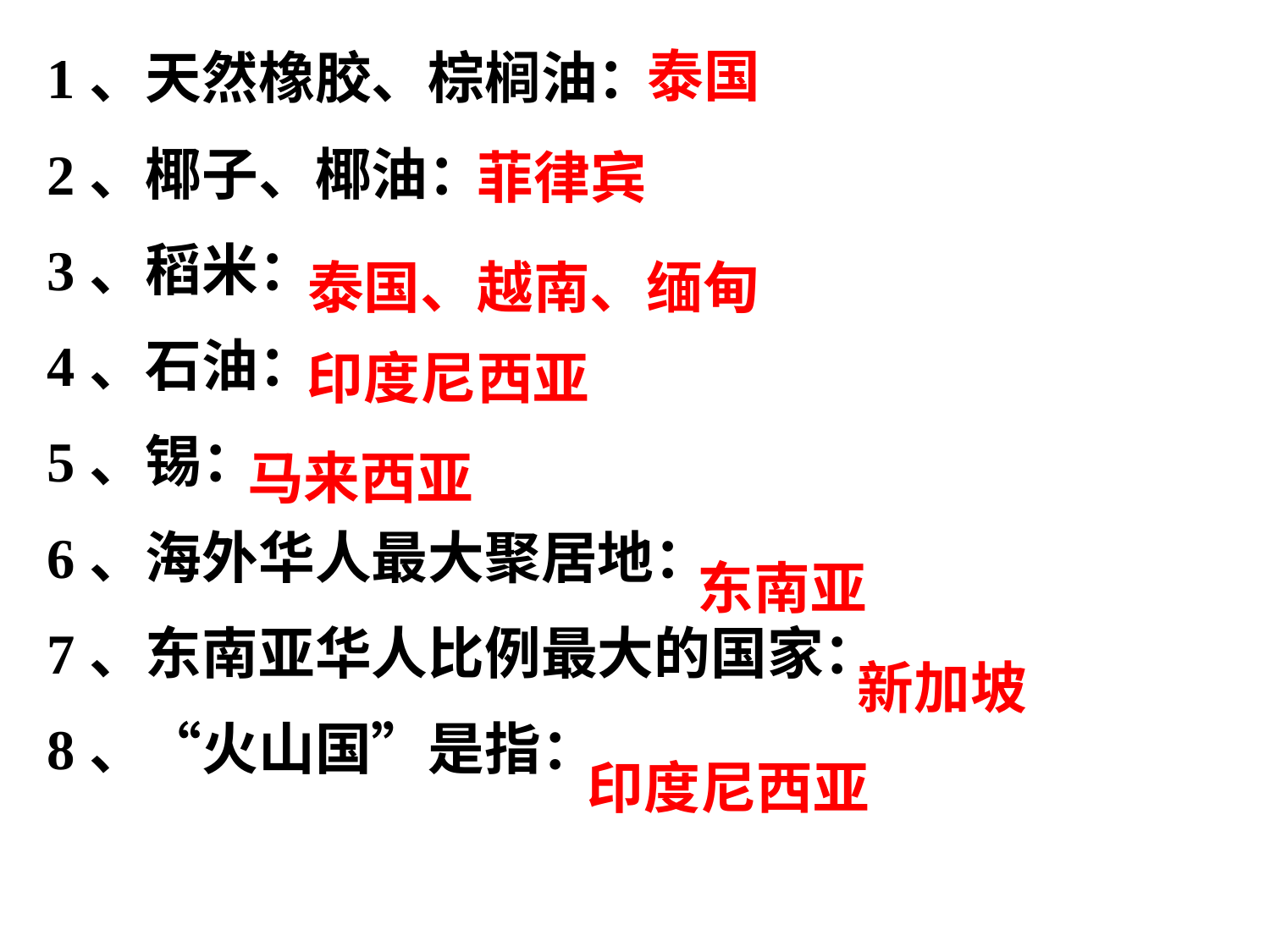

泰国
1、天然橡胶、棕榈油：
2、椰子、椰油：
3、稻米：
4、石油：
5、锡：
6、海外华人最大聚居地：
7、东南亚华人比例最大的国家：
8、“火山国”是指：
菲律宾
泰国、越南、缅甸
印度尼西亚
马来西亚
东南亚
新加坡
印度尼西亚